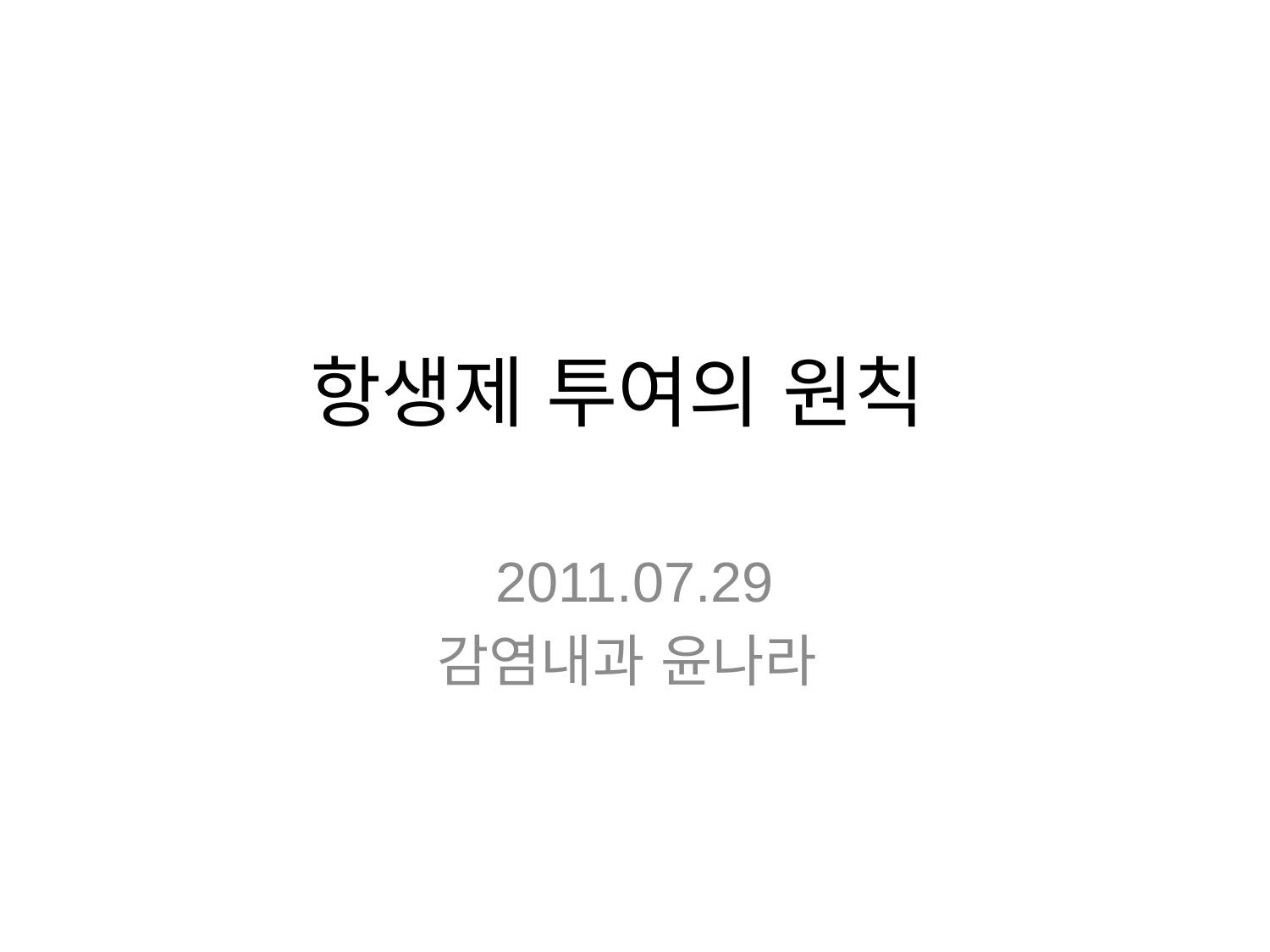

# 항생제 투여의 원칙
2011.07.29
감염내과 윤나라